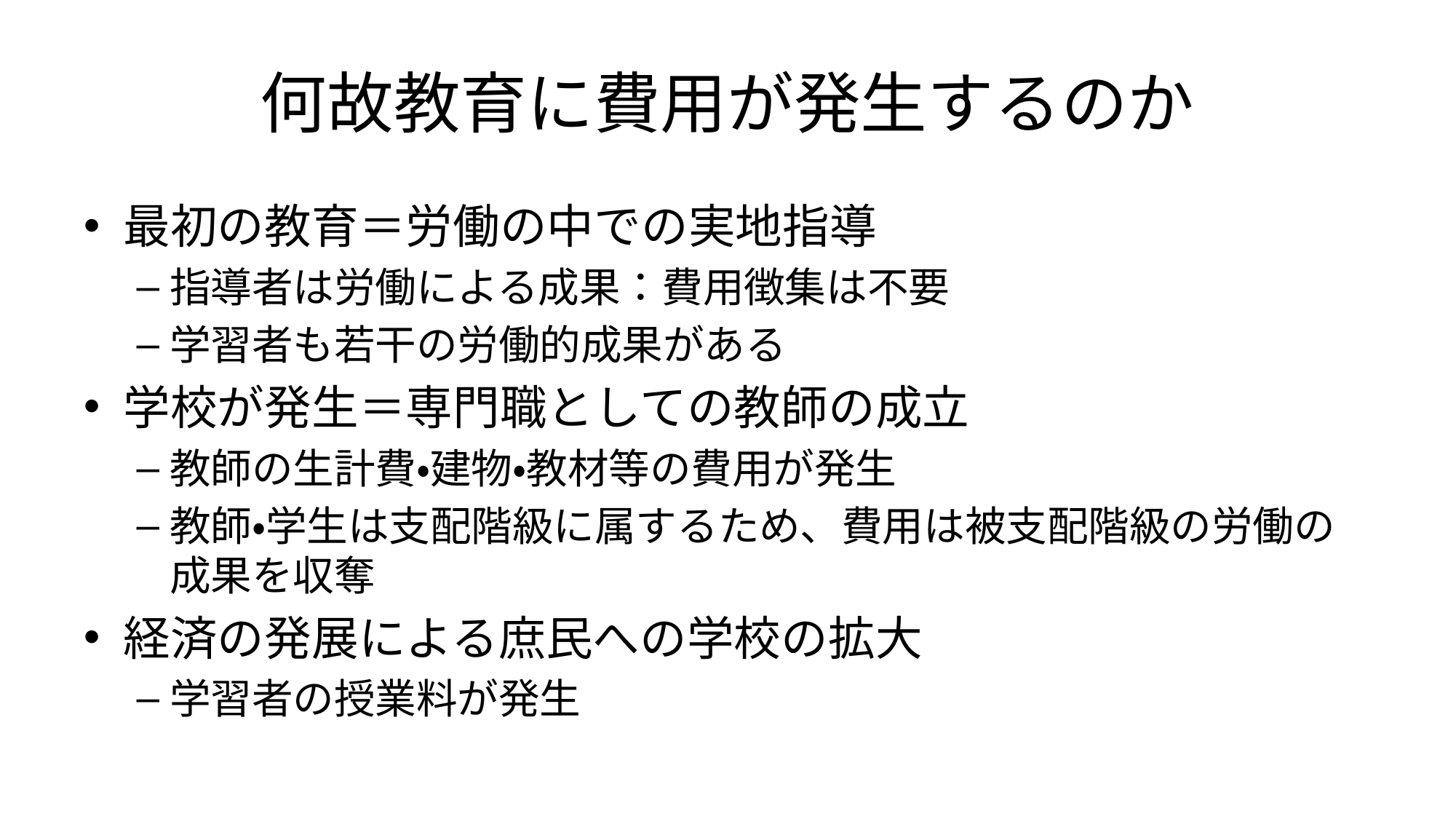

# 何故教育に費用が発生するのか
最初の教育＝労働の中での実地指導
指導者は労働による成果：費用徴集は不要
学習者も若干の労働的成果がある
学校が発生＝専門職としての教師の成立
教師の生計費・建物・教材等の費用が発生
教師・学生は支配階級に属するため、費用は被支配階級の労働の成果を収奪
経済の発展による庶民への学校の拡大
学習者の授業料が発生